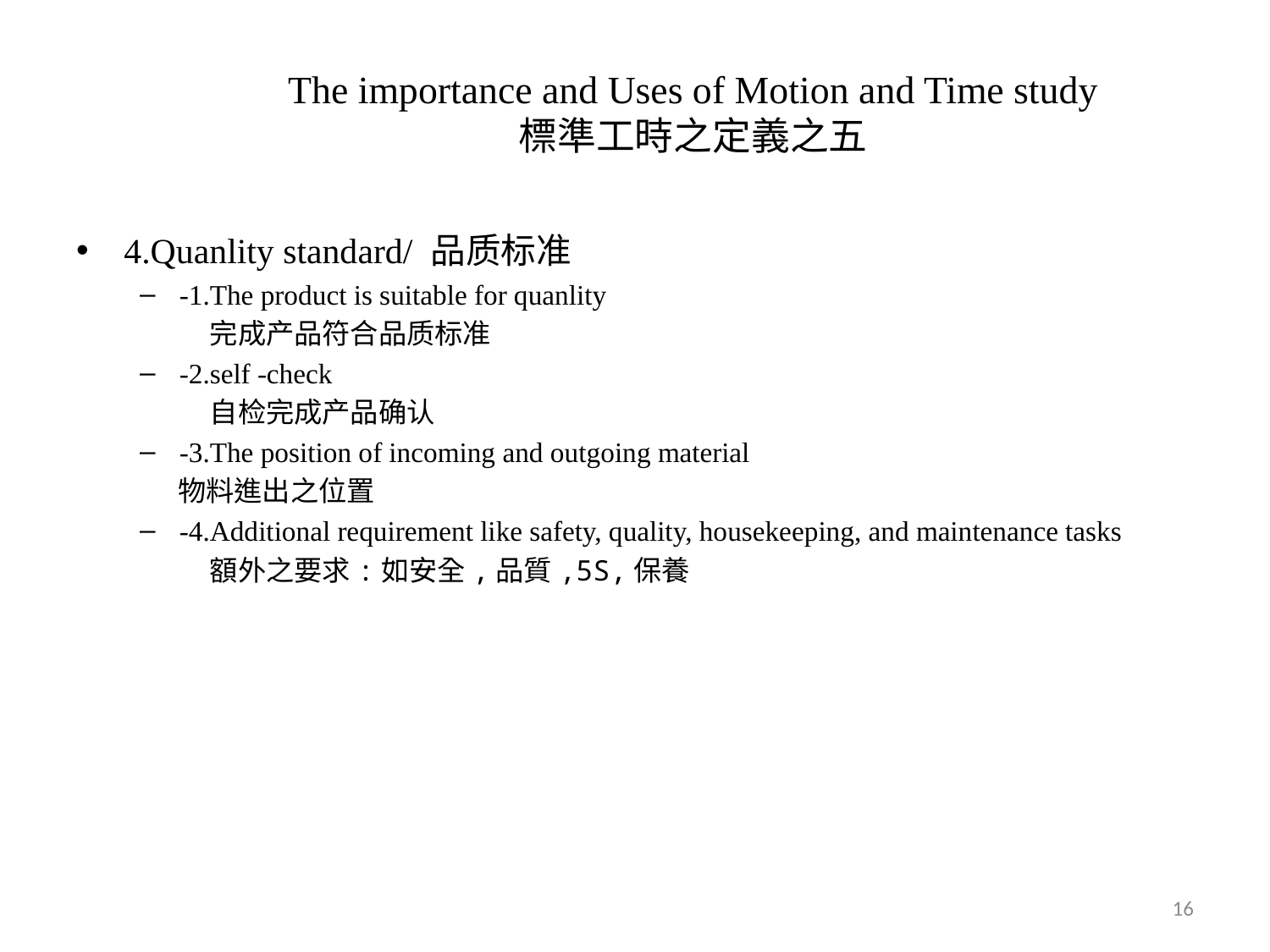

# The importance and Uses of Motion and Time study 標準工時之定義之五
4.Quanlity standard/ 品质标准
-1.The product is suitable for quanlity
          完成产品符合品质标准
-2.self -check
          自检完成产品确认
-3.The position of incoming and outgoing material
     物料進出之位置
-4.Additional requirement like safety, quality, housekeeping, and maintenance tasks
          額外之要求:如安全,品質,5S,保養

16